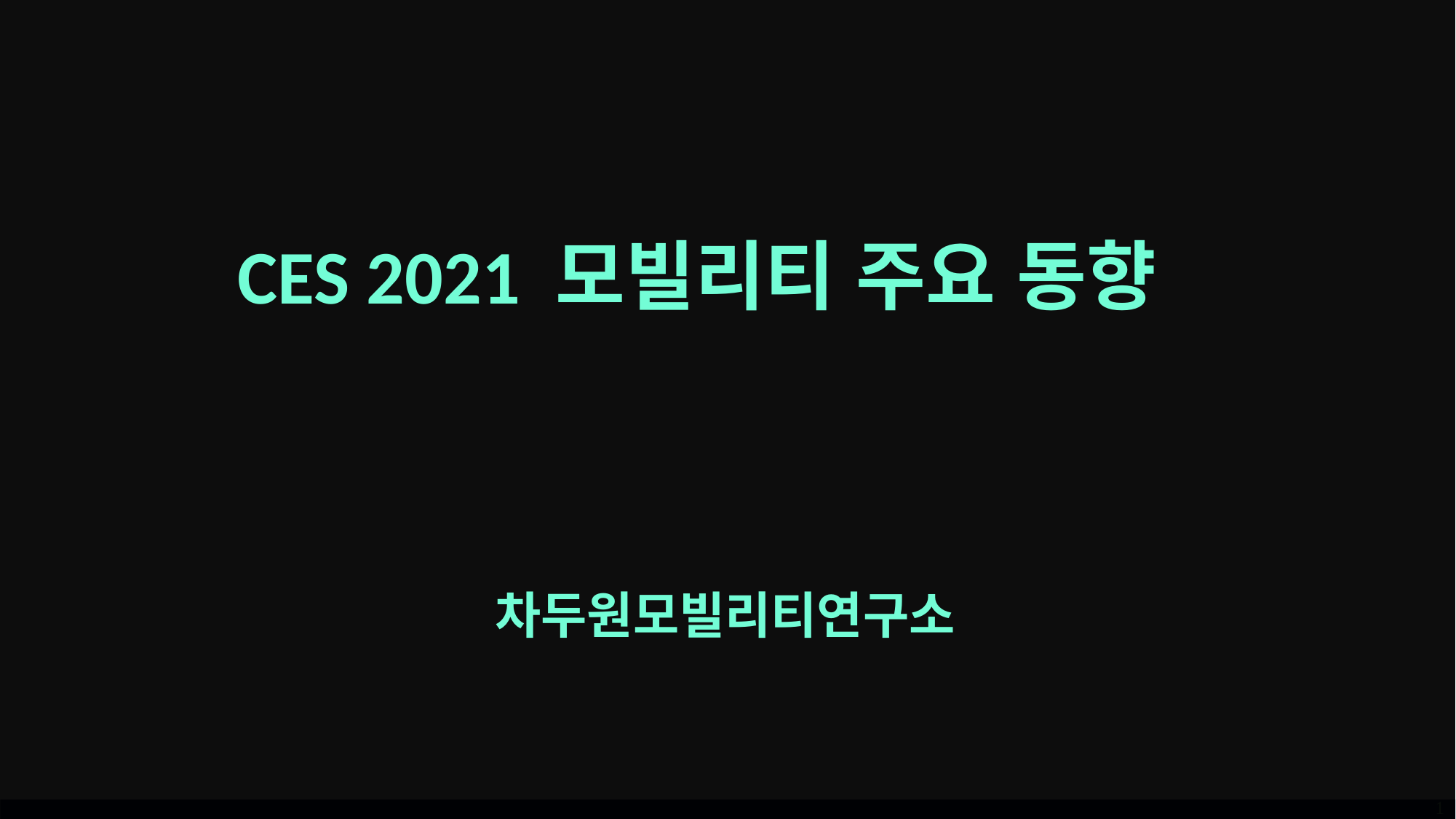

CES 2021 모빌리티 주요 동향
차두원모빌리티연구소

1